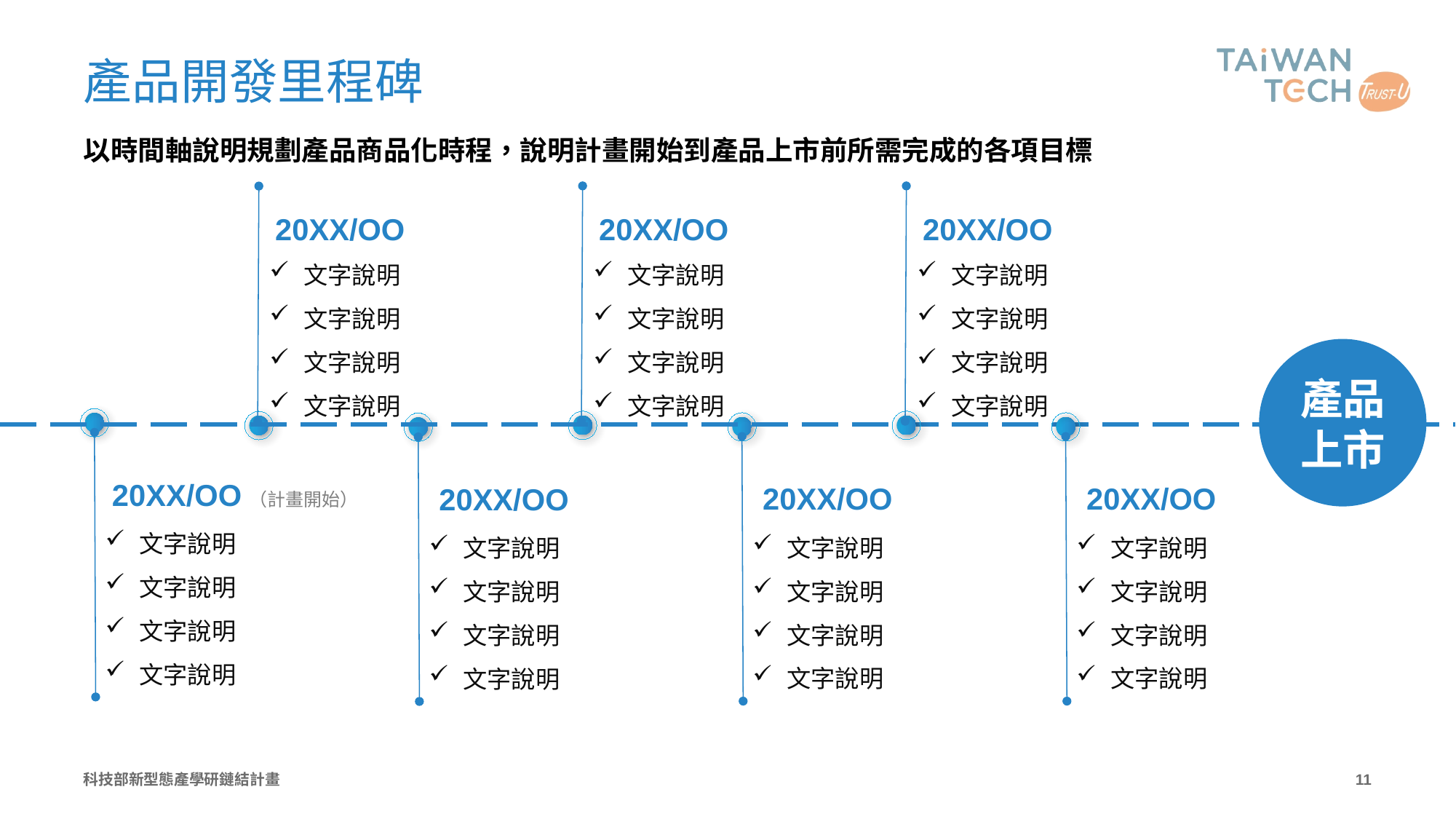

# 產品開發里程碑
以時間軸說明規劃產品商品化時程，說明計畫開始到產品上市前所需完成的各項目標
20XX/OO
文字說明
文字說明
文字說明
文字說明

20XX/OO
文字說明
文字說明
文字說明
文字說明

20XX/OO
文字說明
文字說明
文字說明
文字說明

產品
上市

20XX/OO（計畫開始）
文字說明
文字說明
文字說明
文字說明

20XX/OO
文字說明
文字說明
文字說明
文字說明

20XX/OO
文字說明
文字說明
文字說明
文字說明

20XX/OO
文字說明
文字說明
文字說明
文字說明
科技部新型態產學研鏈結計畫
11